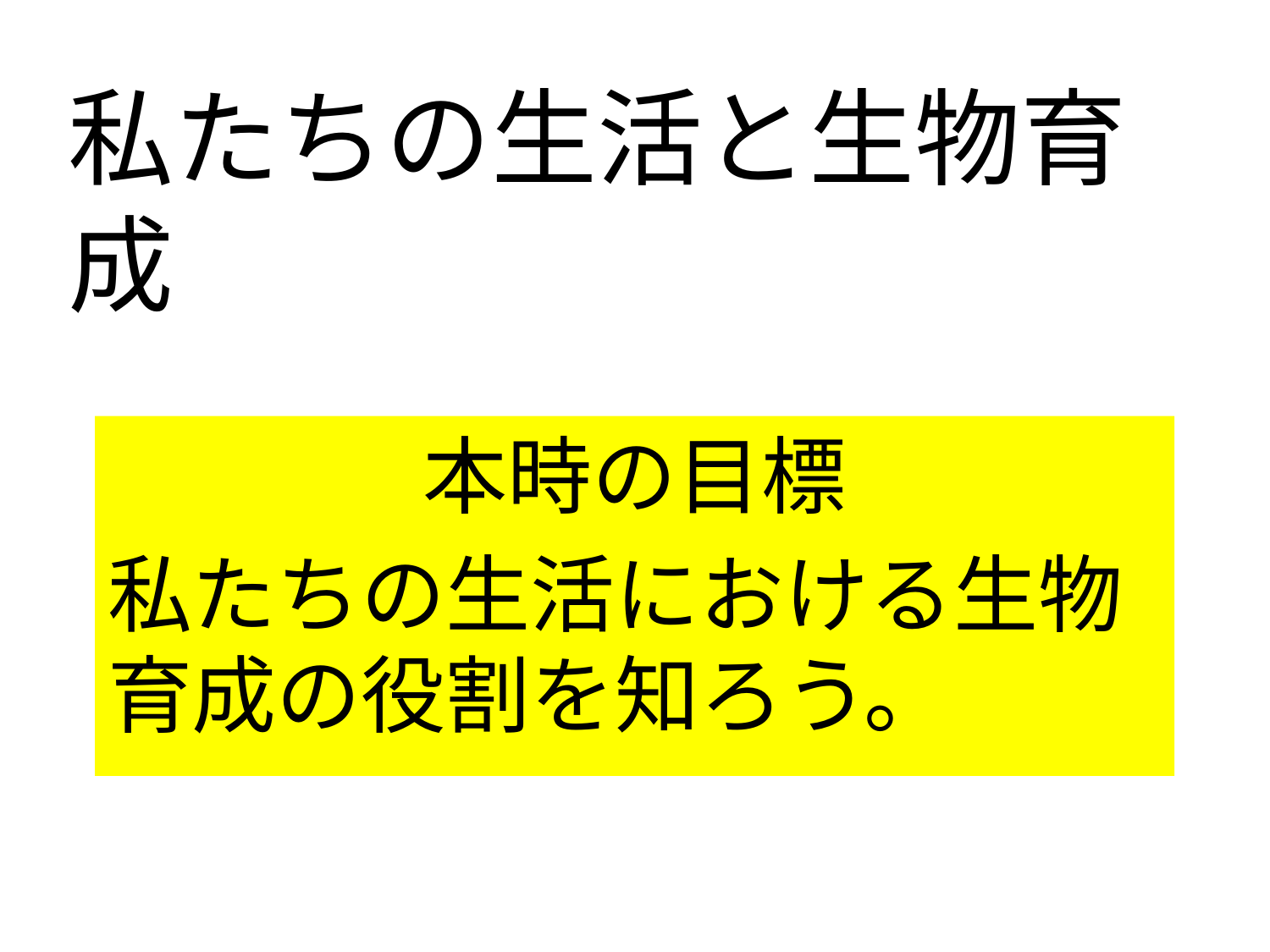

# 私たちの生活と生物育成
本時の目標
私たちの生活における生物育成の役割を知ろう。